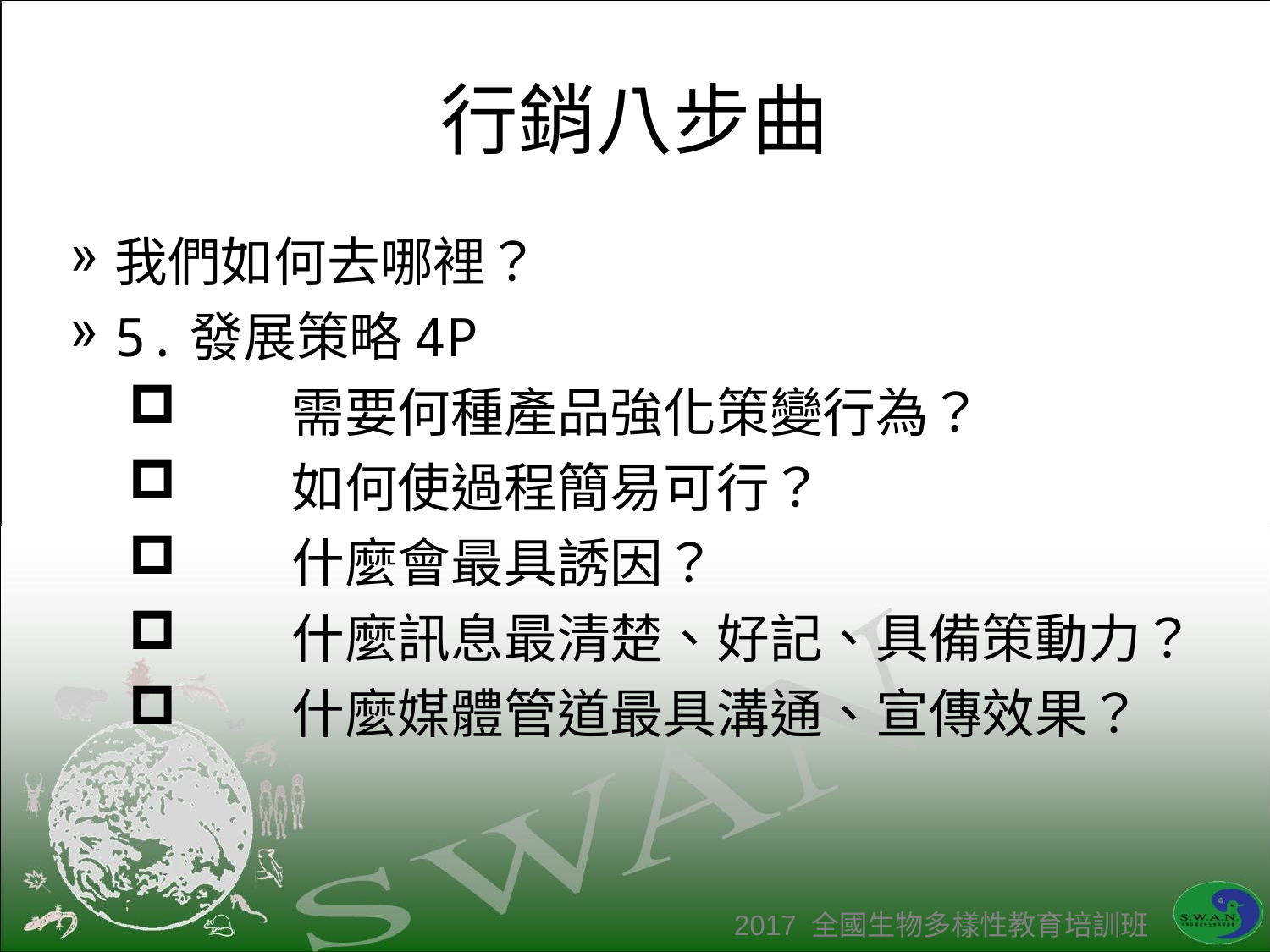

# 行銷八步曲
我們如何去哪裡？
5.發展策略4P
	需要何種產品強化策變行為？
	如何使過程簡易可行？
	什麼會最具誘因？
	什麼訊息最清楚、好記、具備策動力？
	什麼媒體管道最具溝通、宣傳效果？